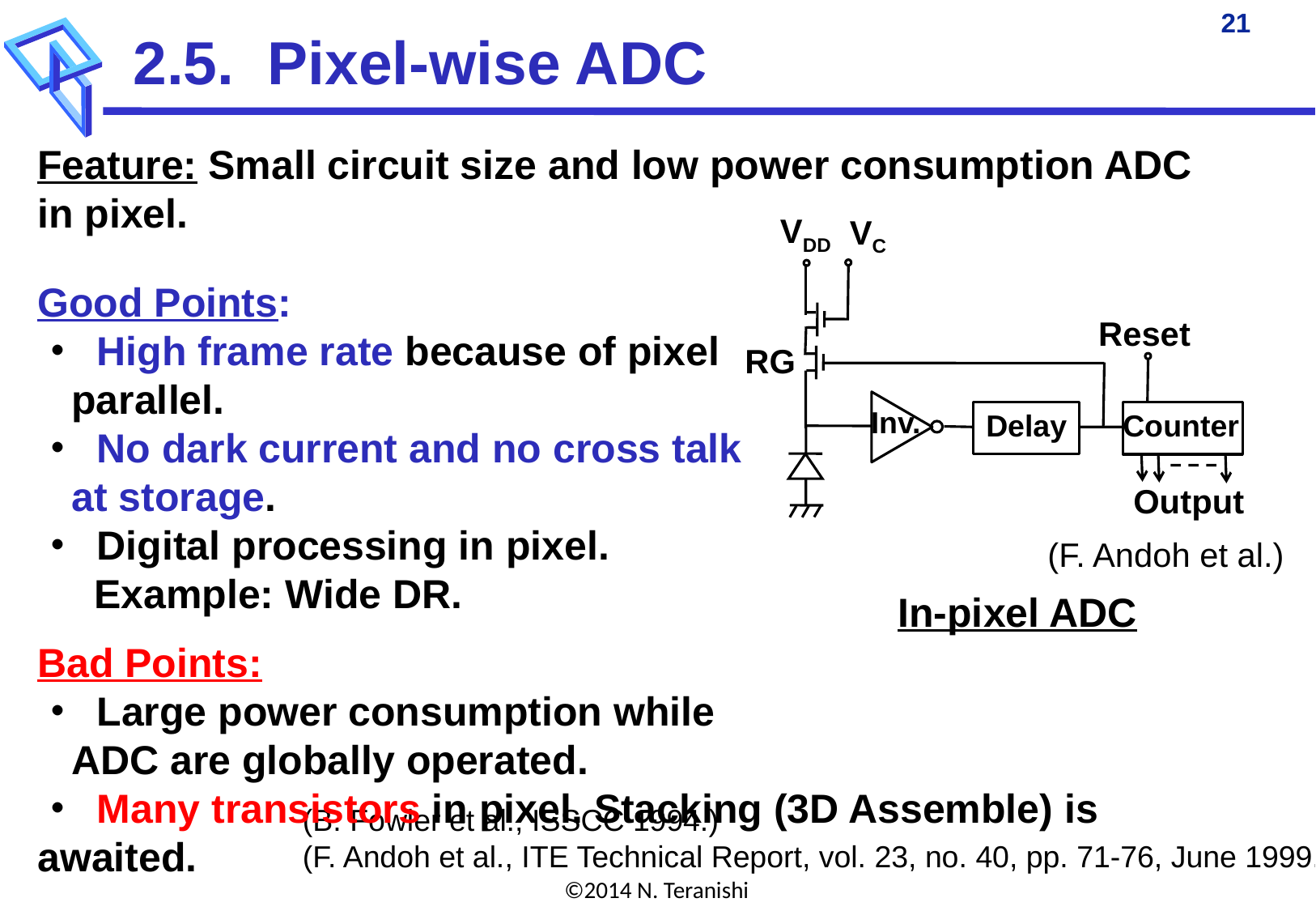

2.5.  Pixel-wise ADC
Feature: Small circuit size and low power consumption ADC in pixel.

Good Points:
・ High frame rate because of pixel
   parallel.
・ No dark current and no cross talk
   at storage.
・ Digital processing in pixel.
     Example: Wide DR.

Bad Points:
・ Large power consumption while
   ADC are globally operated.
・ Many transistors in pixel. Stacking (3D Assemble) is awaited.
VDD
VC

Reset

RG

Inv.
Delay
Counter

Output

(F. Andoh et al.)
In-pixel ADC
(B. Fowler et al., ISSCC 1994.)
(F. Andoh et al., ITE Technical Report, vol. 23, no. 40, pp. 71-76, June 1999.)